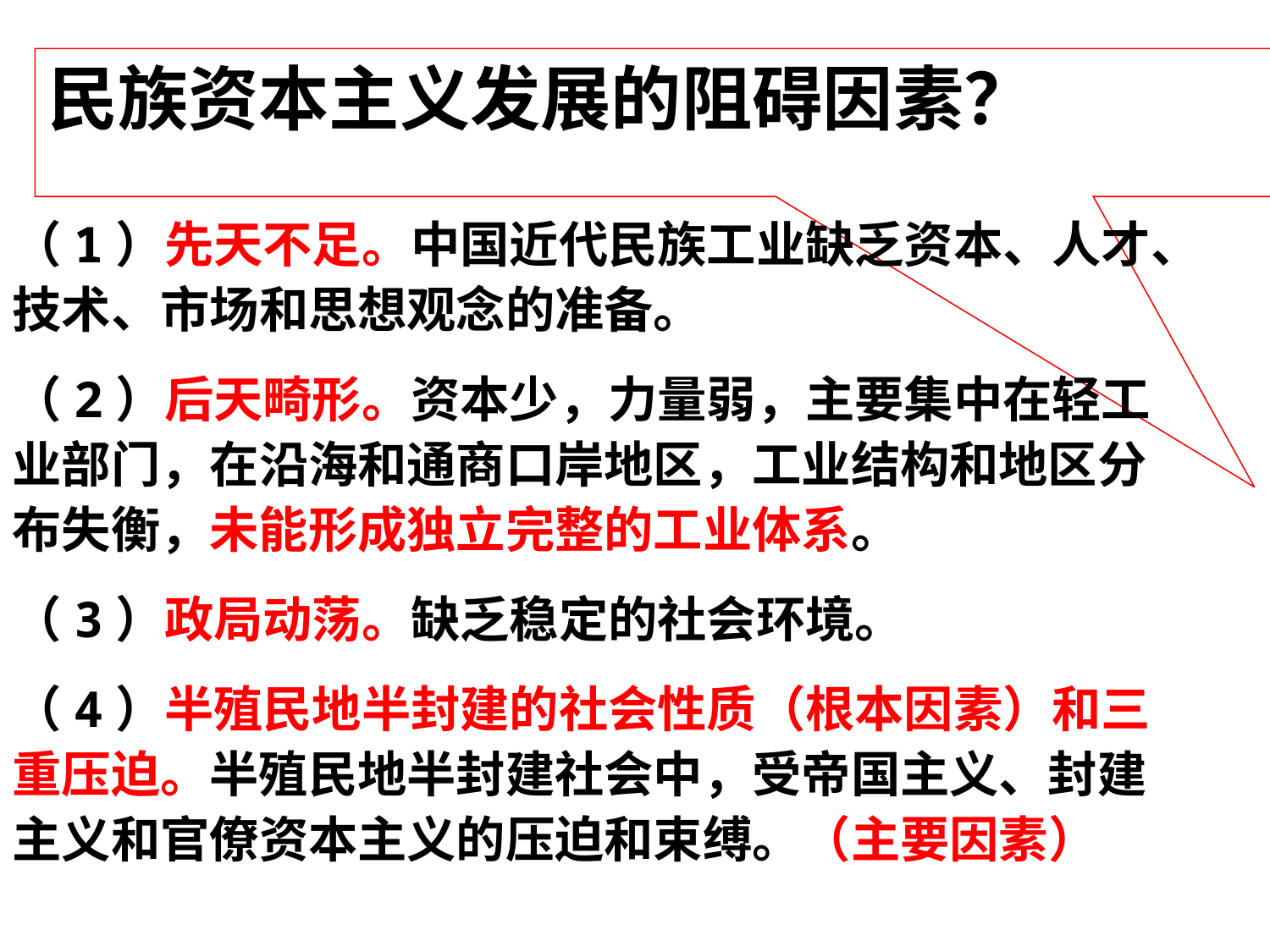

民族资本主义发展的阻碍因素？
（1）先天不足。中国近代民族工业缺乏资本、人才、技术、市场和思想观念的准备。
（2）后天畸形。资本少，力量弱，主要集中在轻工业部门，在沿海和通商口岸地区，工业结构和地区分布失衡，未能形成独立完整的工业体系。
（3）政局动荡。缺乏稳定的社会环境。
（4）半殖民地半封建的社会性质（根本因素）和三重压迫。半殖民地半封建社会中，受帝国主义、封建主义和官僚资本主义的压迫和束缚。（主要因素）